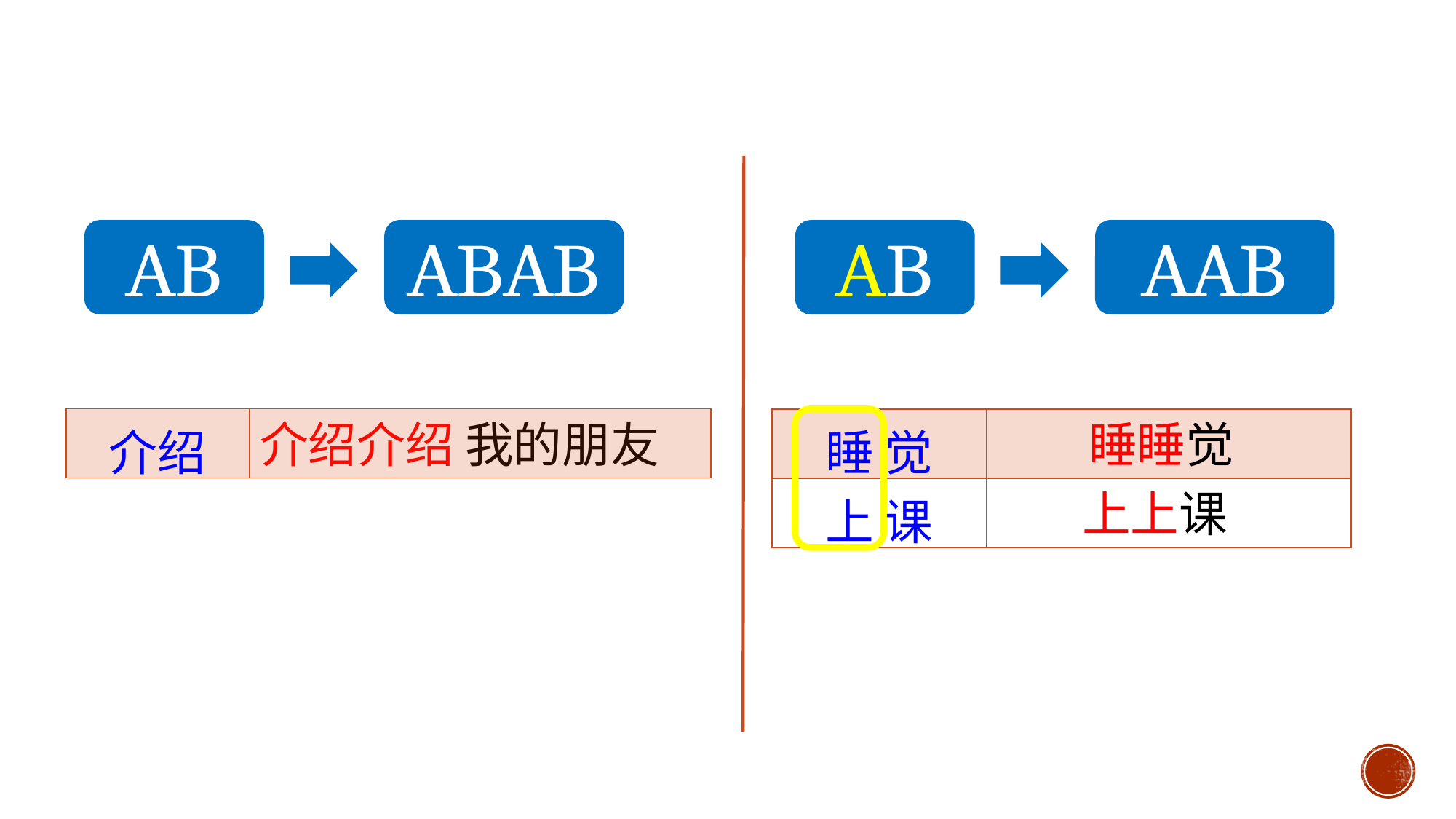

AB
ABAB
AB
AAB

| 介绍 |  |
| --- | --- |
介绍介绍 我的朋友
| 睡 觉 |  |
| --- | --- |
| 上 课 |  |

睡睡觉
上上课